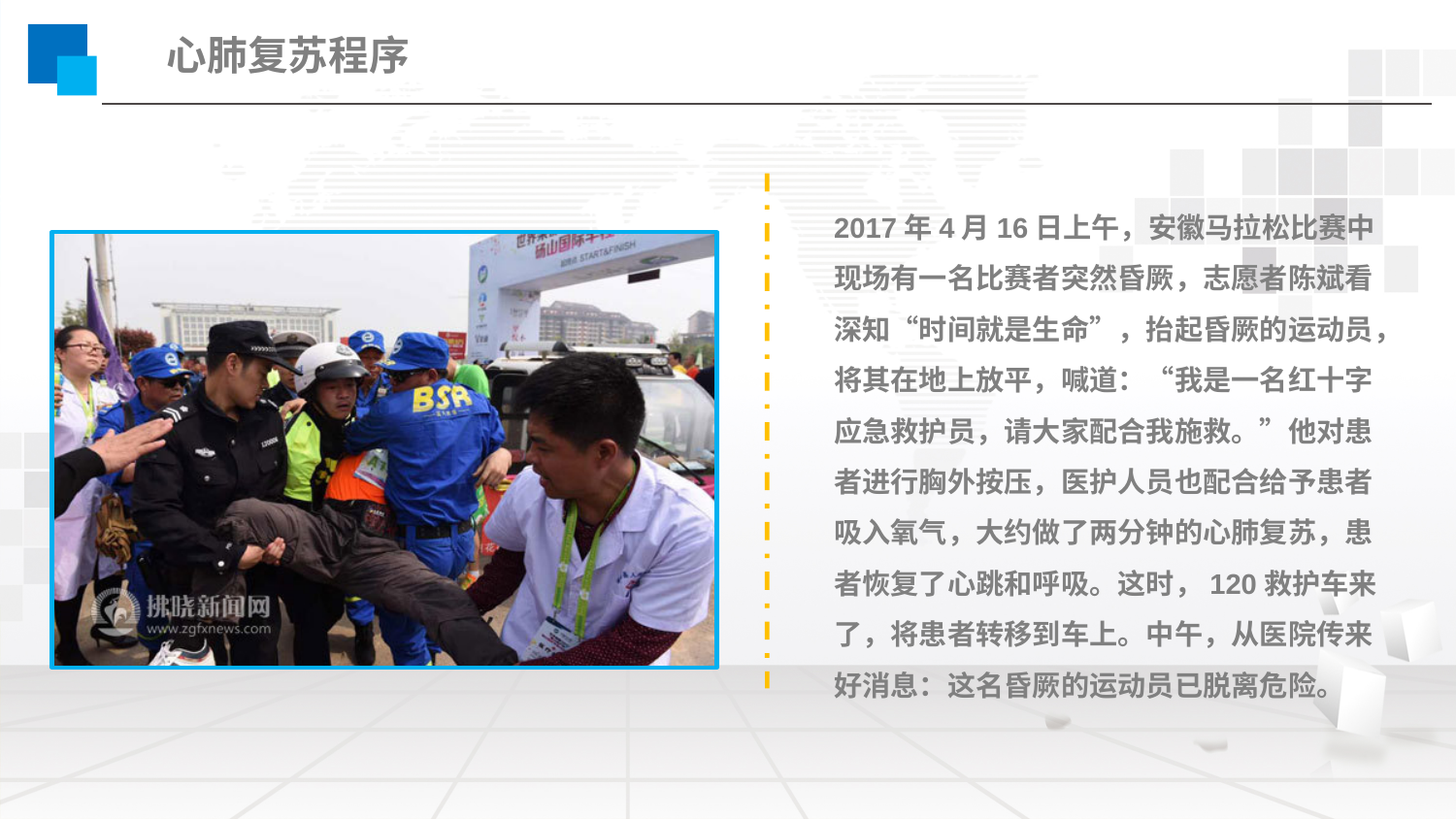

心肺复苏程序

2017年4月16日上午，安徽马拉松比赛中现场有一名比赛者突然昏厥，志愿者陈斌看深知“时间就是生命”，抬起昏厥的运动员，将其在地上放平，喊道：“我是一名红十字应急救护员，请大家配合我施救。”他对患者进行胸外按压，医护人员也配合给予患者吸入氧气，大约做了两分钟的心肺复苏，患者恢复了心跳和呼吸。这时，120救护车来了，将患者转移到车上。中午，从医院传来好消息：这名昏厥的运动员已脱离危险。